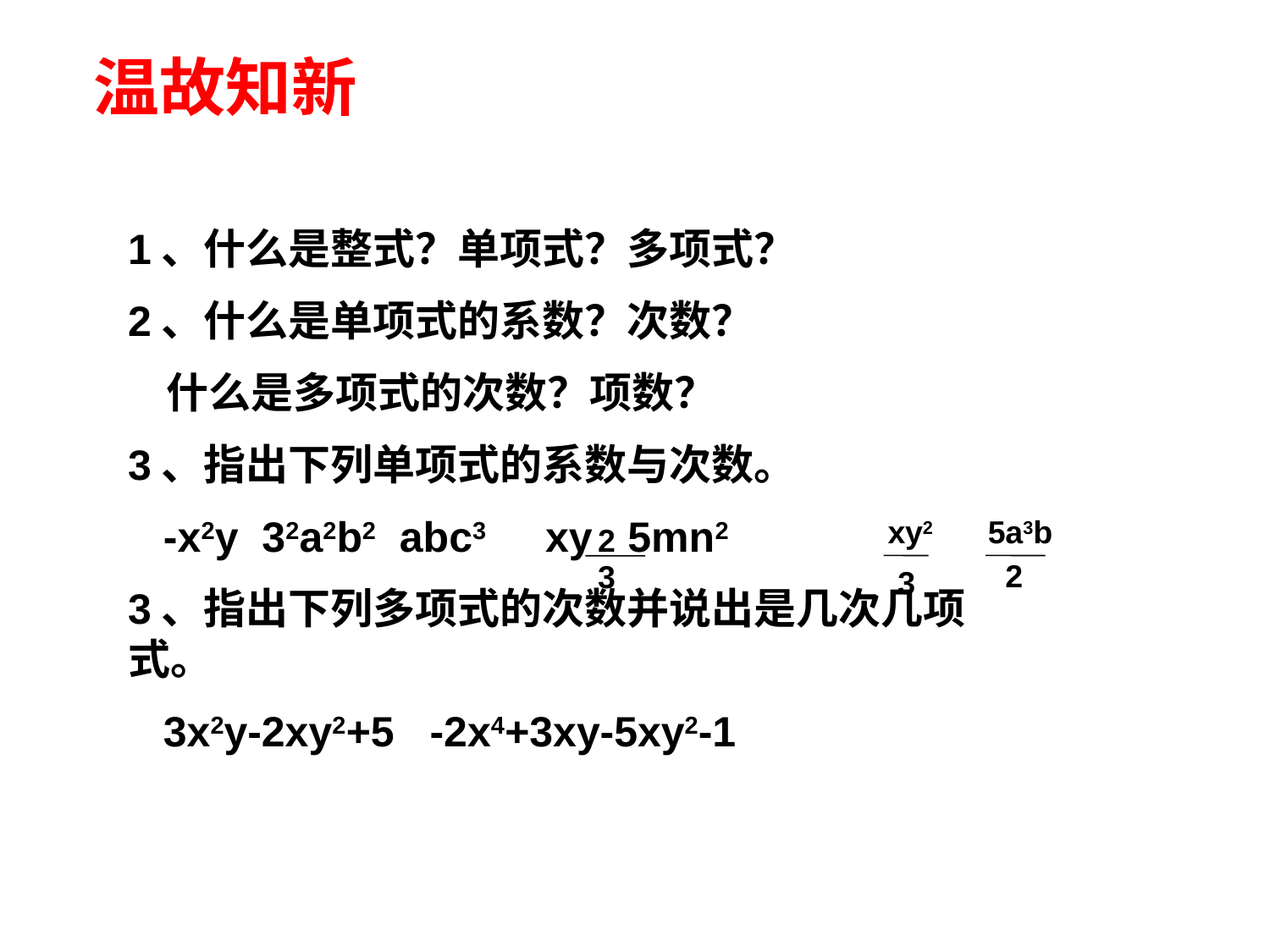

温故知新
1、什么是整式？单项式？多项式？
2、什么是单项式的系数？次数？
   什么是多项式的次数？项数？
3、指出下列单项式的系数与次数。
   -x2y  32a2b2  abc3     xy   5mn2
3、指出下列多项式的次数并说出是几次几项式。
   3x2y-2xy2+5   -2x4+3xy-5xy2-1
xy2

3
5a3b
2

2
3